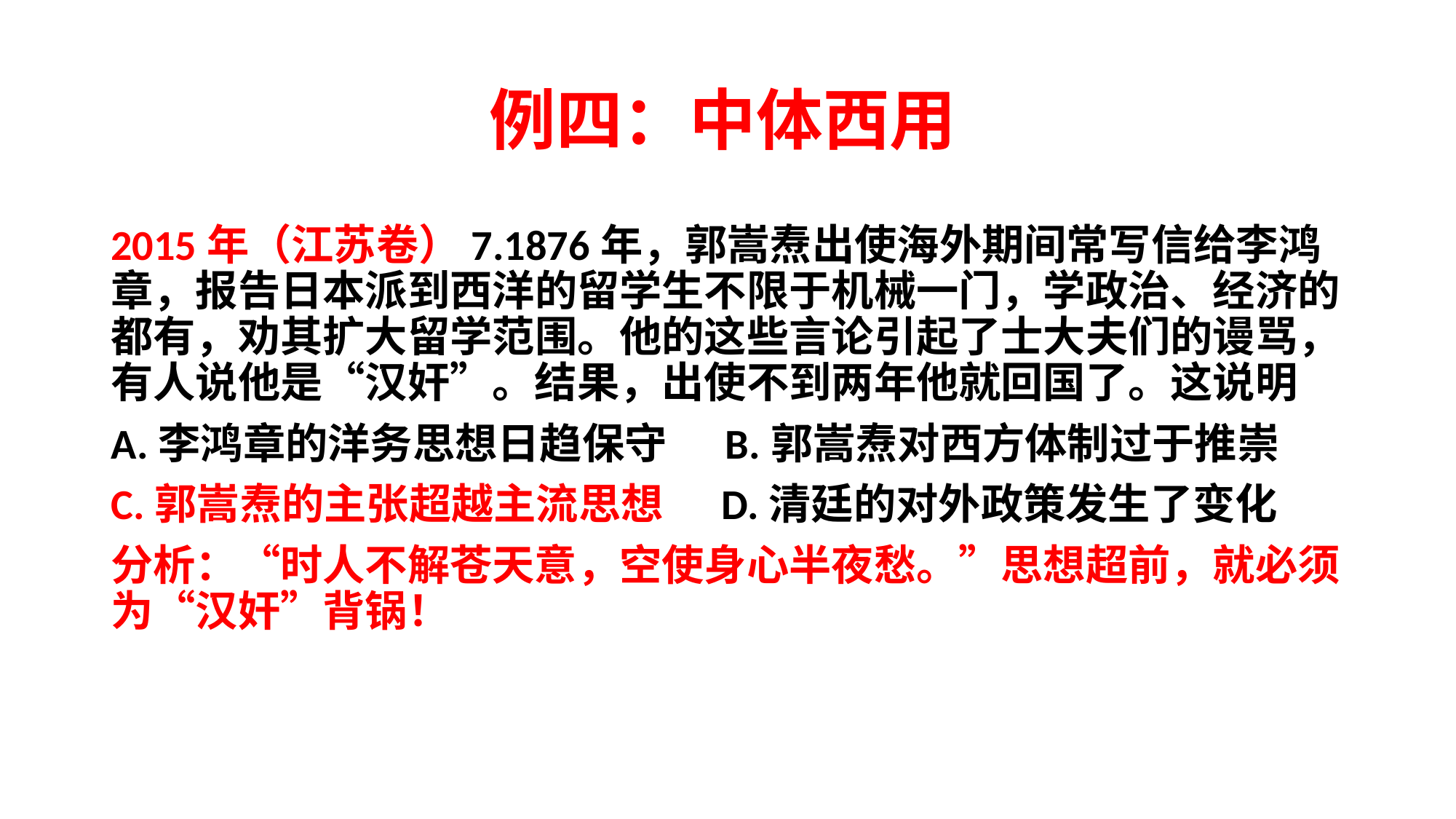

# 例四：中体西用
2015年（江苏卷）7.1876年，郭嵩焘出使海外期间常写信给李鸿章，报告日本派到西洋的留学生不限于机械一门，学政治、经济的都有，劝其扩大留学范围。他的这些言论引起了士大夫们的谩骂，有人说他是“汉奸”。结果，出使不到两年他就回国了。这说明
A.李鸿章的洋务思想日趋保守     B.郭嵩焘对西方体制过于推崇
C.郭嵩焘的主张超越主流思想     D.清廷的对外政策发生了变化
分析：“时人不解苍天意，空使身心半夜愁。”思想超前，就必须为“汉奸”背锅！